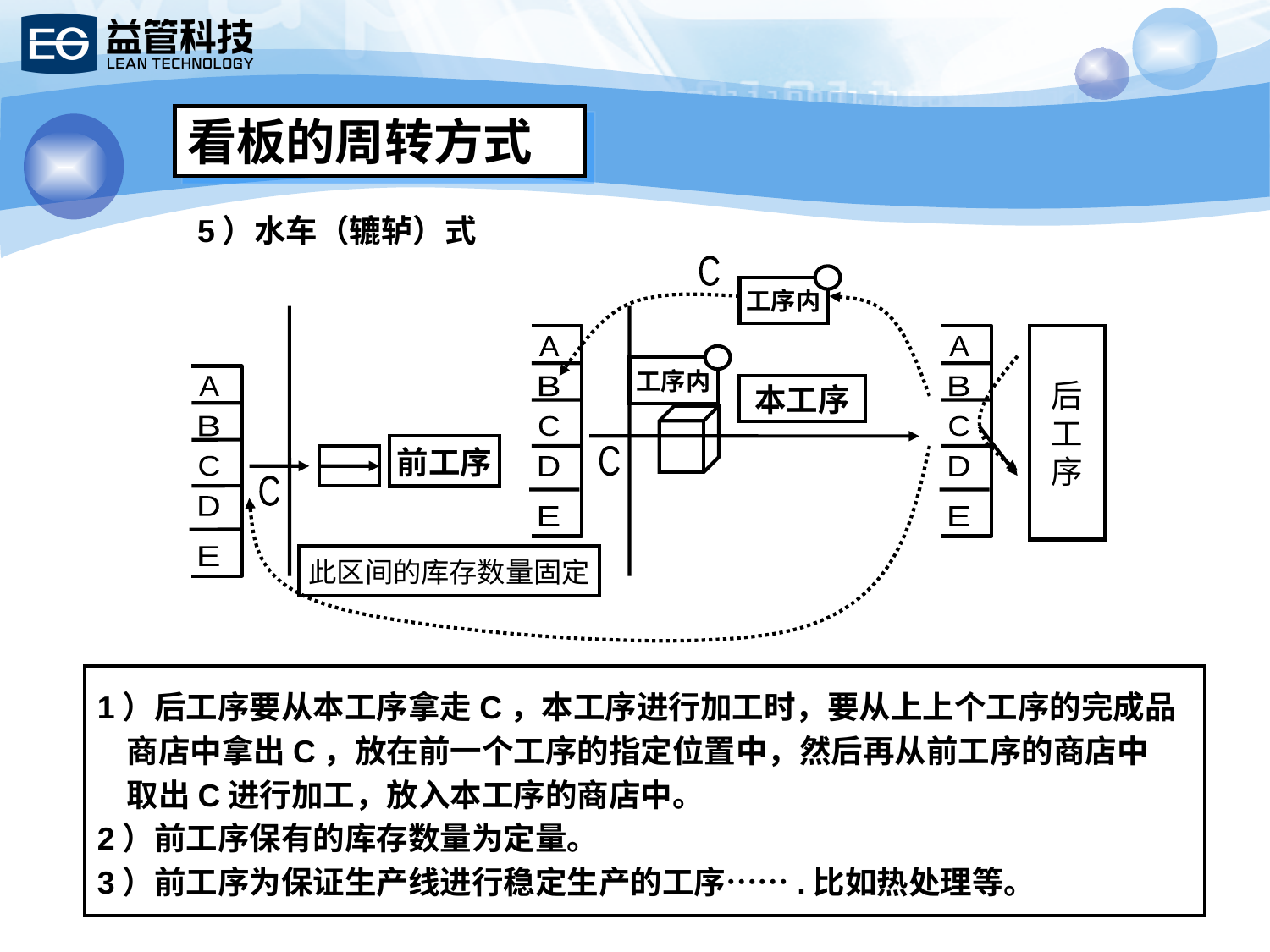

看板的周转方式
5）水车（辘轳）式
C

工序内
前工序的
完成品商店

本工序商店

上上个工序
的完成品商店

A
B
C
D
E

A
B
C
D
E
后工序

工序内

A
B
C
D
E
本工序

前工序

C

C
此区间的库存数量固定
1）后工序要从本工序拿走C，本工序进行加工时，要从上上个工序的完成品
   商店中拿出C，放在前一个工序的指定位置中，然后再从前工序的商店中
   取出C进行加工，放入本工序的商店中。
2）前工序保有的库存数量为定量。
3）前工序为保证生产线进行稳定生产的工序…….比如热处理等。